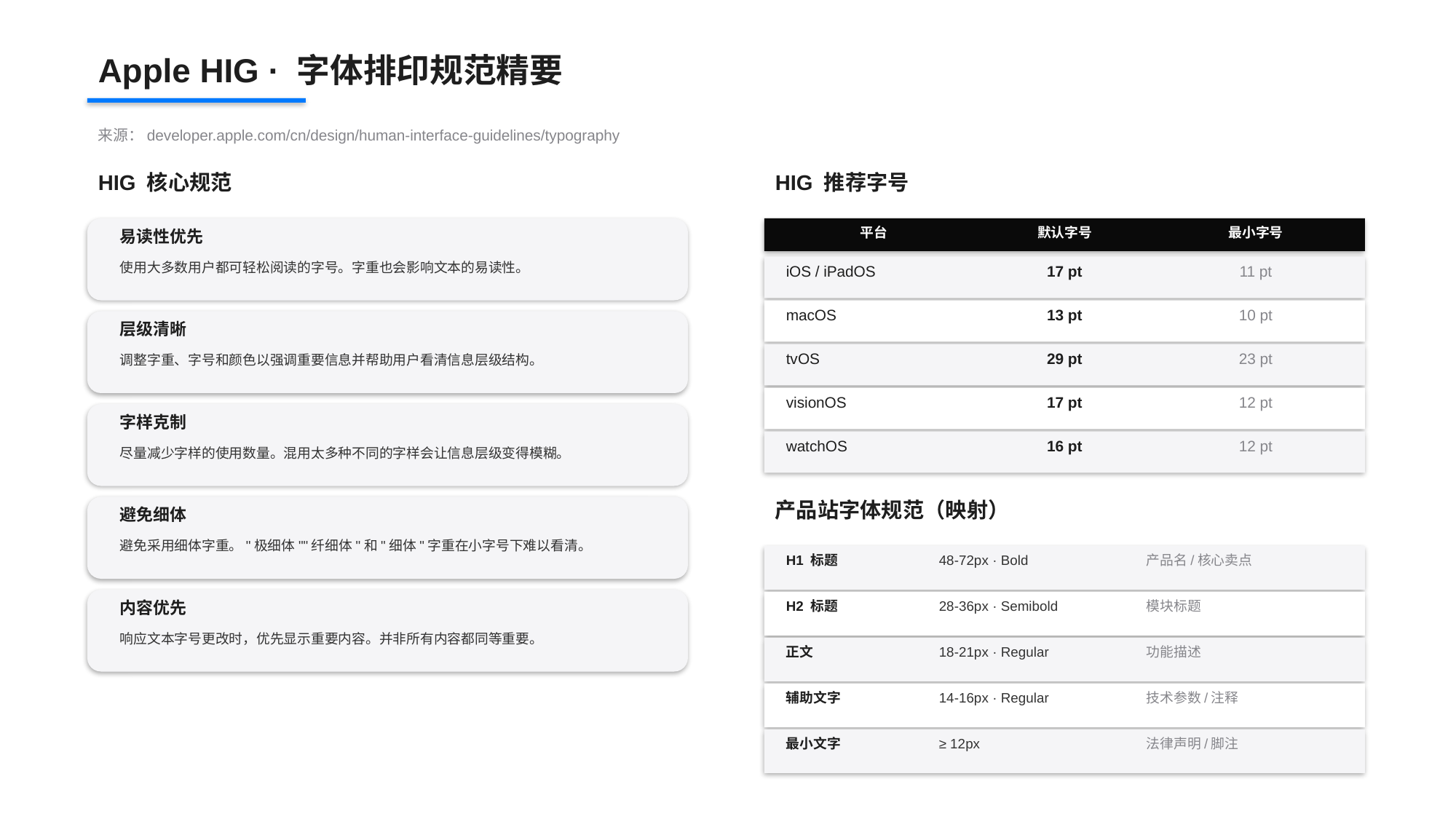

Apple HIG · 字体排印规范精要

来源：developer.apple.com/cn/design/human-interface-guidelines/typography
HIG 核心规范
HIG 推荐字号

平台
默认字号
最小字号
易读性优先
使用大多数用户都可轻松阅读的字号。字重也会影响文本的易读性。

iOS / iPadOS
17 pt
11 pt

macOS
13 pt
10 pt

层级清晰

tvOS
29 pt
23 pt
调整字重、字号和颜色以强调重要信息并帮助用户看清信息层级结构。

visionOS
17 pt
12 pt

字样克制

watchOS
16 pt
12 pt
尽量减少字样的使用数量。混用太多种不同的字样会让信息层级变得模糊。
产品站字体规范（映射）

避免细体
避免采用细体字重。"极细体""纤细体"和"细体"字重在小字号下难以看清。

H1 标题
48-72px · Bold
产品名/核心卖点

内容优先

H2 标题
28-36px · Semibold
模块标题
响应文本字号更改时，优先显示重要内容。并非所有内容都同等重要。

正文
18-21px · Regular
功能描述

辅助文字
14-16px · Regular
技术参数/注释

最小文字
≥ 12px
法律声明/脚注